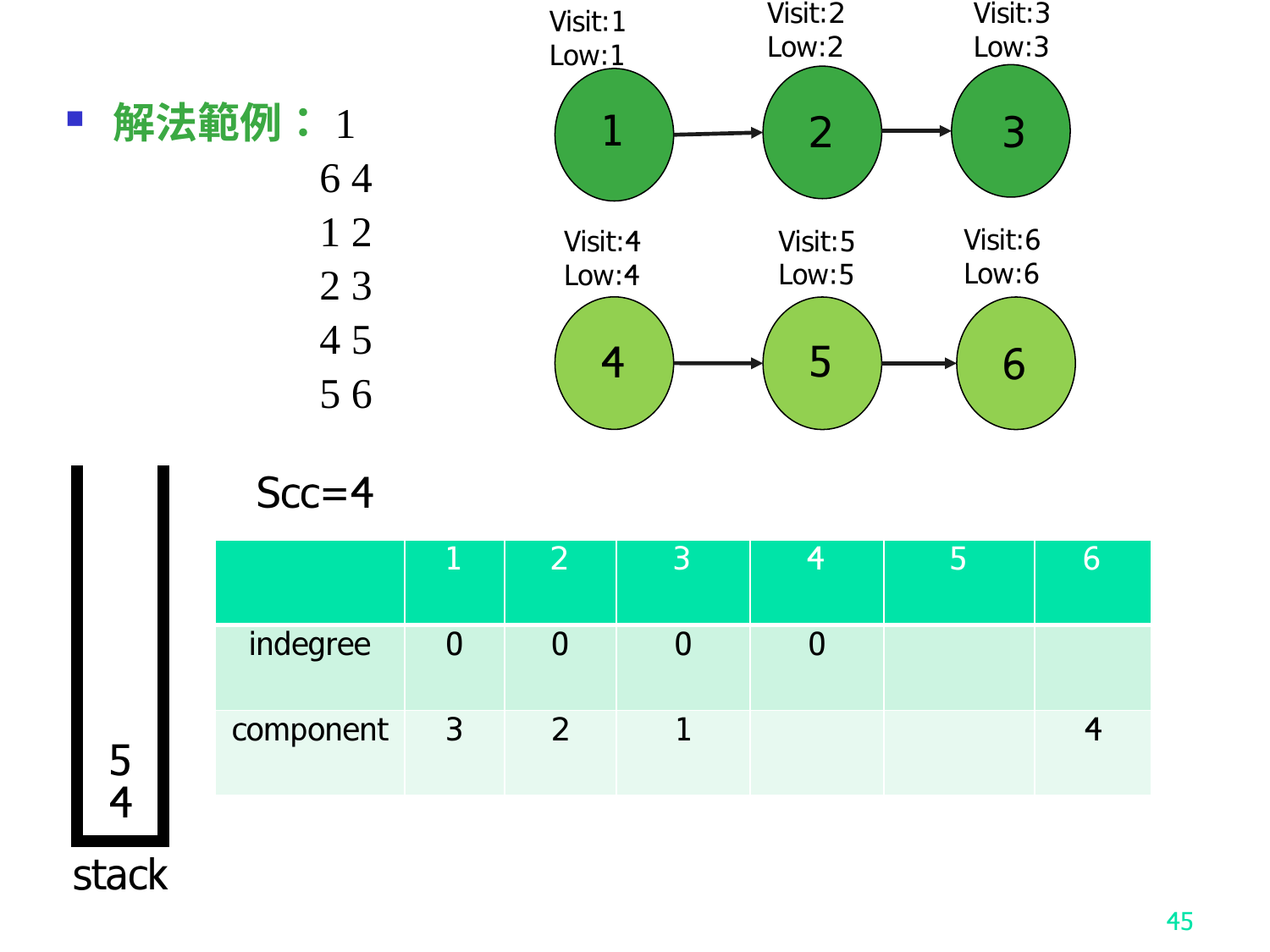

Visit:2
Low:2
Visit:3Low:3
Visit:1
Low:1

1
2
3

5
4
6
解法範例：1
     		6 4
		1 2
		2 3
		4 5
		5 6

Visit:6
Low:6
Visit:5
Low:5
Visit:4
Low:4
Scc=4

stack
|  | 1 | 2 | 3 | 4 | 5 | 6 |
| --- | --- | --- | --- | --- | --- | --- |
| indegree | 0 | 0 | 0 | 0 |  |  |
| component | 3 | 2 | 1 |  |  | 4 |
5
4
45